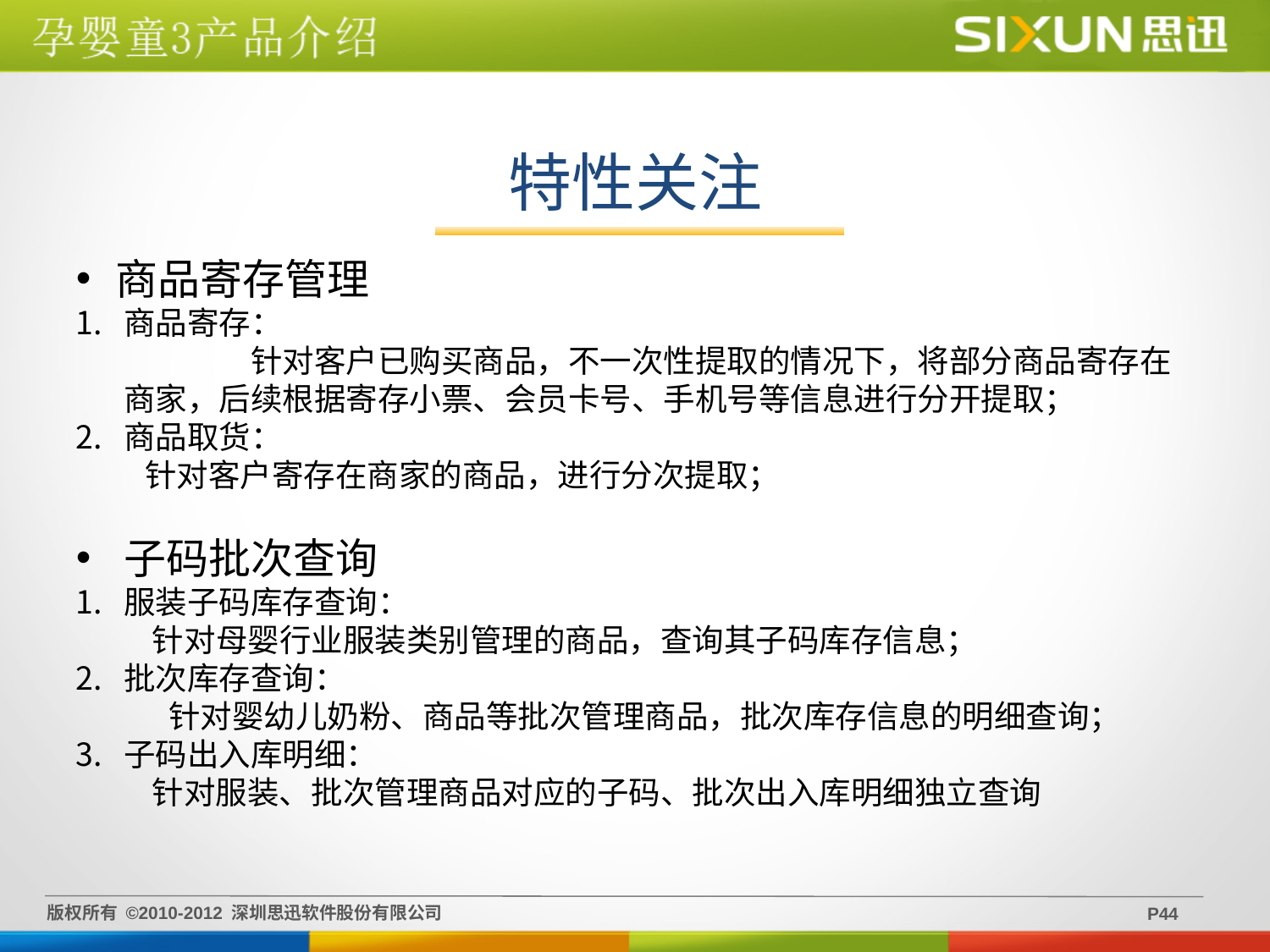

特性关注

商品寄存管理
商品寄存：
 	针对客户已购买商品，不一次性提取的情况下，将部分商品寄存在商家，后续根据寄存小票、会员卡号、手机号等信息进行分开提取；
商品取货：
   针对客户寄存在商家的商品，进行分次提取；

子码批次查询
服装子码库存查询：
    针对母婴行业服装类别管理的商品，查询其子码库存信息；
批次库存查询：
   针对婴幼儿奶粉、商品等批次管理商品，批次库存信息的明细查询；
子码出入库明细：
    针对服装、批次管理商品对应的子码、批次出入库明细独立查询